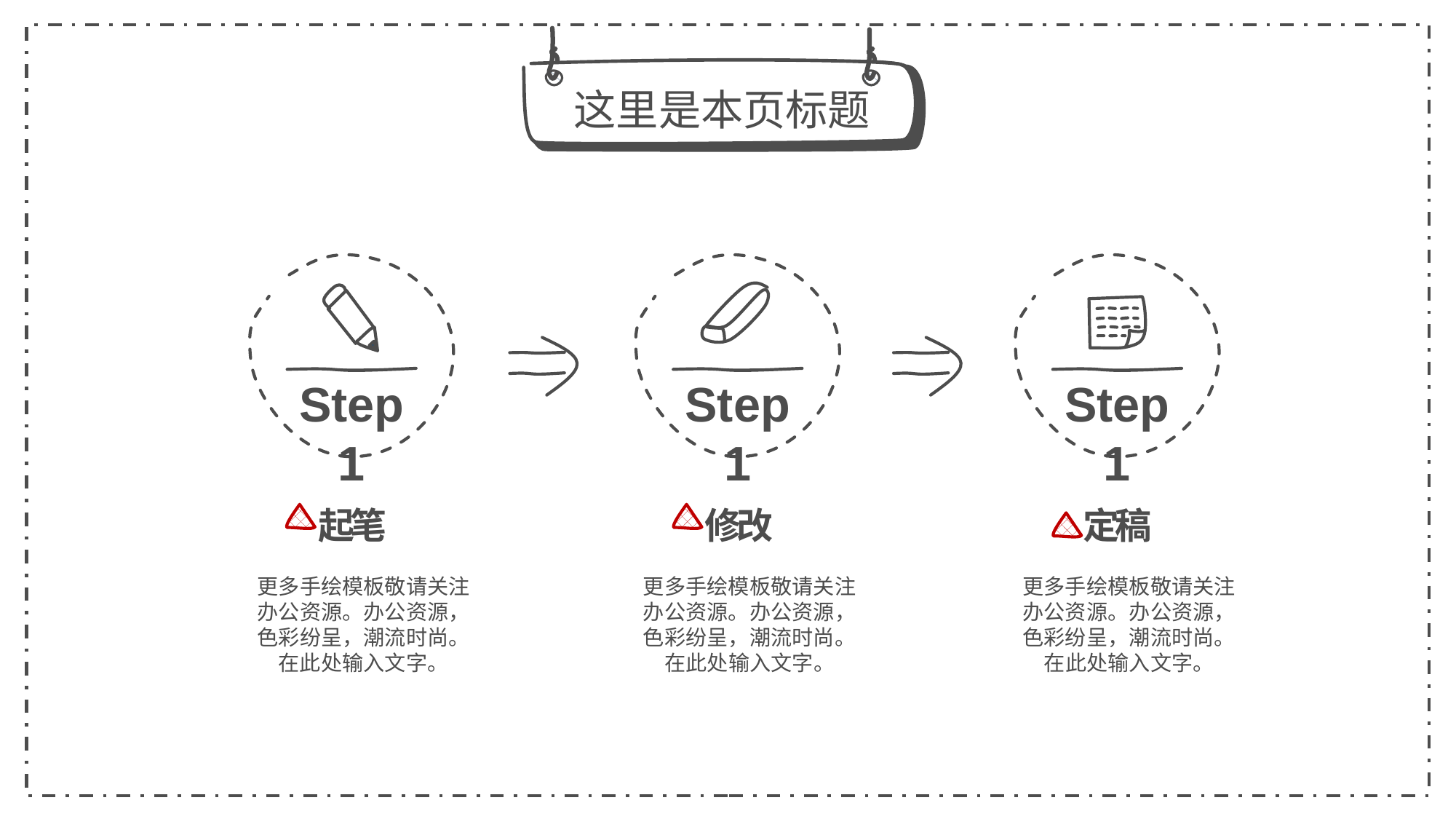

这里是本页标题

Step 1

Step 1

Step 1

起笔
修改
定稿

更多手绘模板敬请关注办公资源。办公资源，色彩纷呈，潮流时尚。在此处输入文字。
更多手绘模板敬请关注办公资源。办公资源，色彩纷呈，潮流时尚。在此处输入文字。
更多手绘模板敬请关注办公资源。办公资源，色彩纷呈，潮流时尚。在此处输入文字。